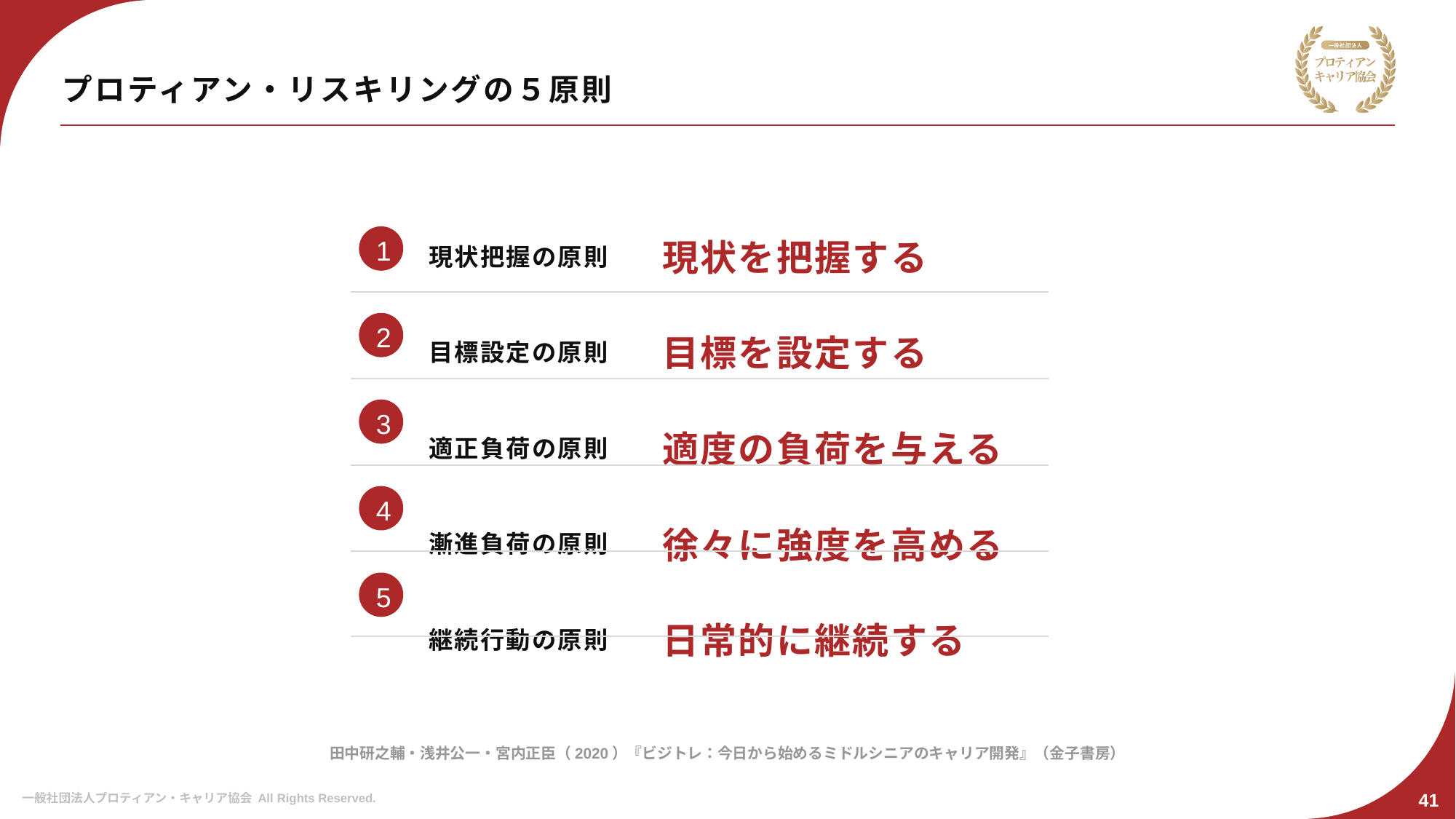

# プロティアン・リスキリングの５原則
| 現状把握の原則 | 現状を把握する |
| --- | --- |
| 目標設定の原則 | 目標を設定する |
| 適正負荷の原則 | 適度の負荷を与える |
| 漸進負荷の原則 | 徐々に強度を高める |
| 継続行動の原則 | 日常的に継続する |
1
2
3
4
5
田中研之輔・浅井公一・宮内正臣（2020）『ビジトレ：今日から始めるミドルシニアのキャリア開発』（金子書房）
41